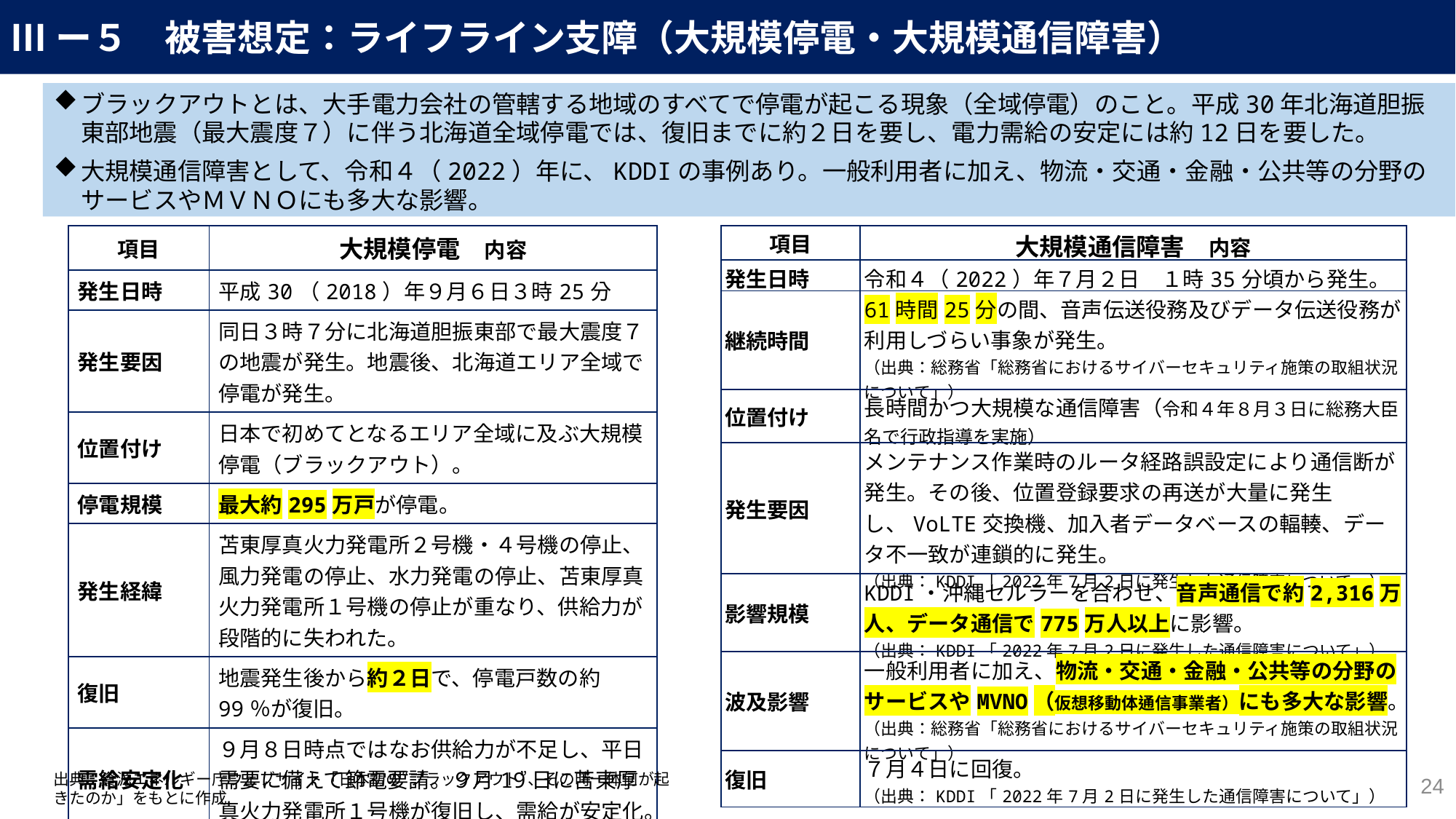

Ⅲー５　被害想定：ライフライン支障（大規模停電・大規模通信障害）
ブラックアウトとは、大手電力会社の管轄する地域のすべてで停電が起こる現象（全域停電）のこと。平成30年北海道胆振東部地震（最大震度７）に伴う北海道全域停電では、復旧までに約２日を要し、電力需給の安定には約12日を要した。
大規模通信障害として、令和４（2022）年に、KDDIの事例あり。一般利用者に加え、物流・交通・金融・公共等の分野のサービスやＭＶＮＯにも多大な影響。

| 項目 | 大規模停電　内容 |
| --- | --- |
| 発生日時 | 平成30（2018）年９月６日３時25分 |
| 発生要因 | 同日３時７分に北海道胆振東部で最大震度７の地震が発生。地震後、北海道エリア全域で停電が発生。 |
| 位置付け | 日本で初めてとなるエリア全域に及ぶ大規模停電（ブラックアウト）。 |
| 停電規模 | 最大約295万戸が停電。 |
| 発生経緯 | 苫東厚真火力発電所２号機・４号機の停止、風力発電の停止、水力発電の停止、苫東厚真火力発電所１号機の停止が重なり、供給力が段階的に失われた。 |
| 復旧 | 地震発生後から約２日で、停電戸数の約99％が復旧。 |
| 需給安定化 | ９月８日時点ではなお供給力が不足し、平日需要に備えて節電要請。９月19日に苫東厚真火力発電所１号機が復旧し、需給が安定化。 |
| 項目 | 大規模通信障害　内容 |
| --- | --- |
| 発生日時 | 令和４（2022）年７月２日　１時35分頃から発生。 |
| 継続時間 | 61時間25分の間、音声伝送役務及びデータ伝送役務が利用しづらい事象が発生。 （出典：総務省「総務省におけるサイバーセキュリティ施策の取組状況について」） |
| 位置付け | 長時間かつ大規模な通信障害（令和４年８月３日に総務大臣名で行政指導を実施） |
| 発生要因 | メンテナンス作業時のルータ経路誤設定により通信断が発生。その後、位置登録要求の再送が大量に発生し、VoLTE交換機、加入者データベースの輻輳、データ不一致が連鎖的に発生。 （出典：KDDI「2022年7月2日に発生した通信障害について」） |
| 影響規模 | KDDI・沖縄セルラーを合わせ、音声通信で約2,316万人、データ通信で775万人以上に影響。 （出典：KDDI「2022年7月2日に発生した通信障害について」） |
| 波及影響 | 一般利用者に加え、物流・交通・金融・公共等の分野のサービスやMVNO（仮想移動体通信事業者）にも多大な影響。 （出典：総務省「総務省におけるサイバーセキュリティ施策の取組状況について」） |
| 復旧 | ７月４日に回復。 （出典：KDDI「2022年7月2日に発生した通信障害について」） |
出典：資源エネルギー庁ウェブサイト「日本初の“ブラックアウト”、その時一体何が起きたのか」をもとに作成
24